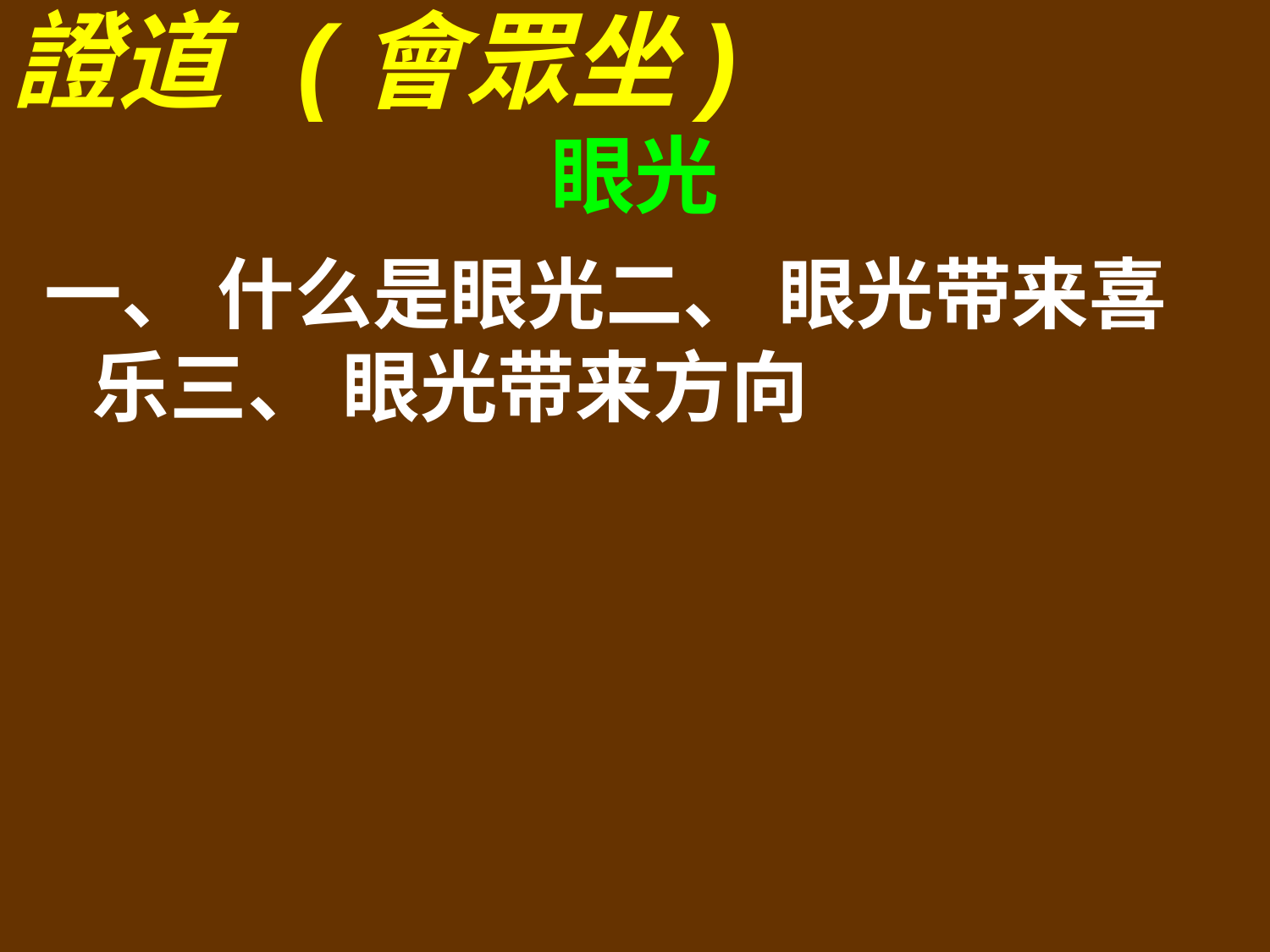

證道  (會眾坐)
眼光
一、 什么是眼光二、 眼光带来喜乐三、 眼光带来方向